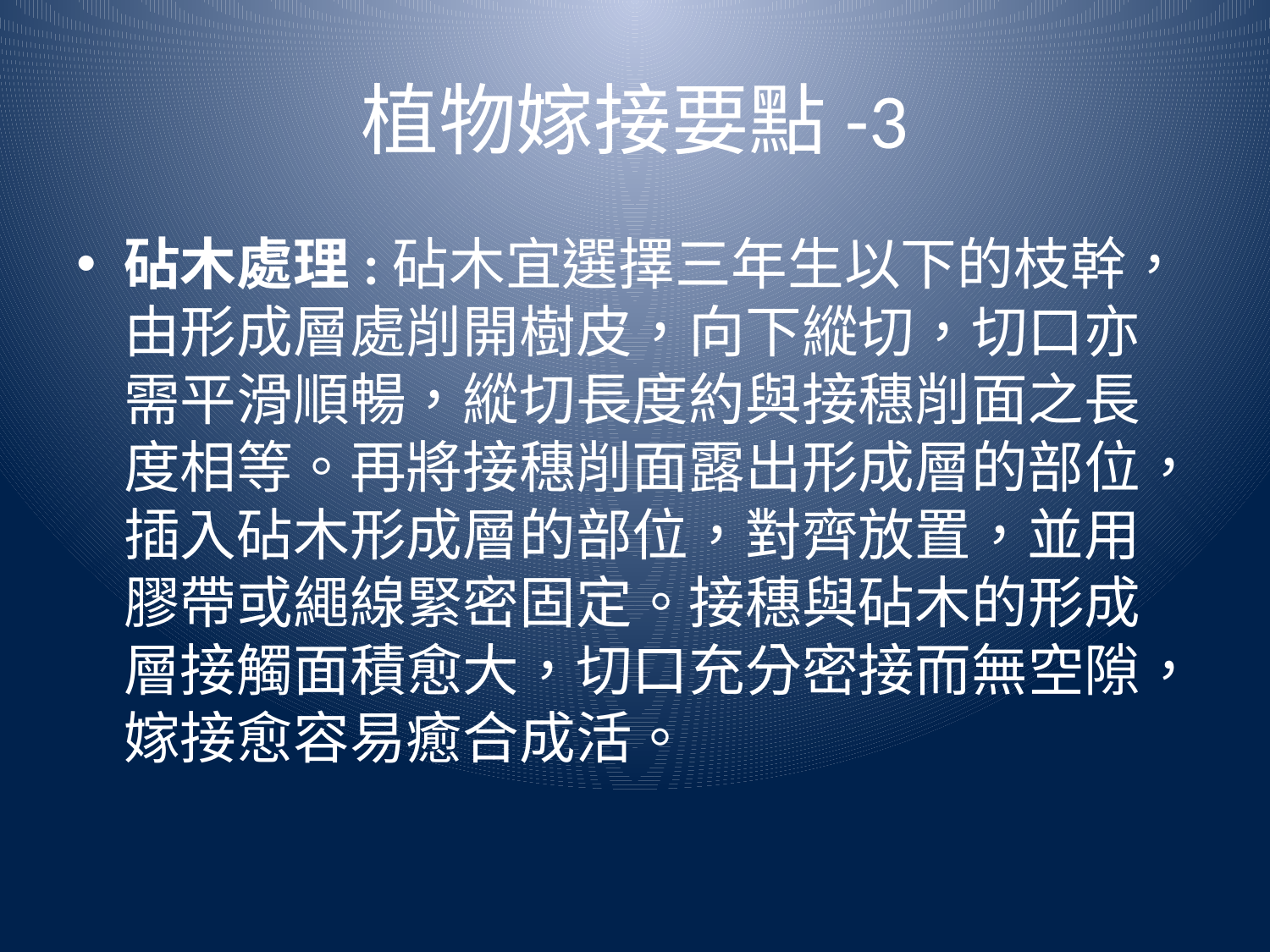

# 植物嫁接要點-3
砧木處理:砧木宜選擇三年生以下的枝幹，由形成層處削開樹皮，向下縱切，切口亦需平滑順暢，縱切長度約與接穗削面之長度相等。再將接穗削面露出形成層的部位，插入砧木形成層的部位，對齊放置，並用膠帶或繩線緊密固定。接穗與砧木的形成層接觸面積愈大，切口充分密接而無空隙，嫁接愈容易癒合成活。